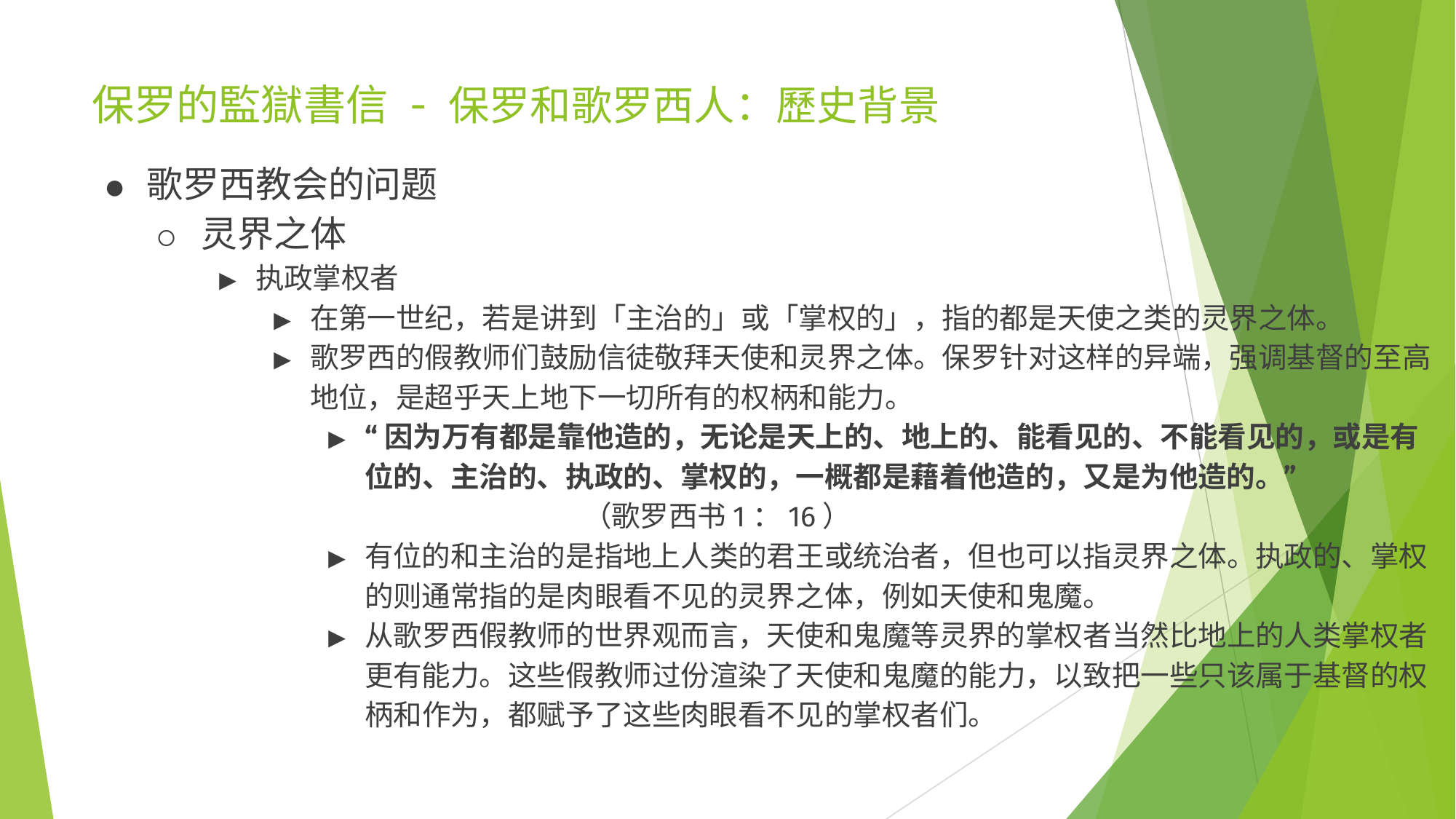

# 保罗的監獄書信 - 保罗和歌罗西人：歷史背景
歌罗西教会的问题
灵界之体
执政掌权者
在第一世纪，若是讲到「主治的」或「掌权的」，指的都是天使之类的灵界之体。
歌罗西的假教师们鼓励信徒敬拜天使和灵界之体。保罗针对这样的异端，强调基督的至高地位，是超乎天上地下一切所有的权柄和能力。
“因为万有都是靠他造的，无论是天上的、地上的、能看见的、不能看见的，或是有位的、主治的、执政的、掌权的，一概都是藉着他造的，又是为他造的。”			（歌罗西书1：16）​​
有位的和主治的是指地上人类的君王或统治者，但也可以指灵界之体。执政的、掌权的则通常指的是肉眼看不见的灵界之体，例如天使和鬼魔。
从歌罗西假教师的世界观而言，天使和鬼魔等灵界的掌权者当然比地上的人类掌权者更有能力。这些假教师过份渲染了天使和鬼魔的能力，以致把一些只该属于基督的权柄和作为，都赋予了这些肉眼看不见的掌权者们。